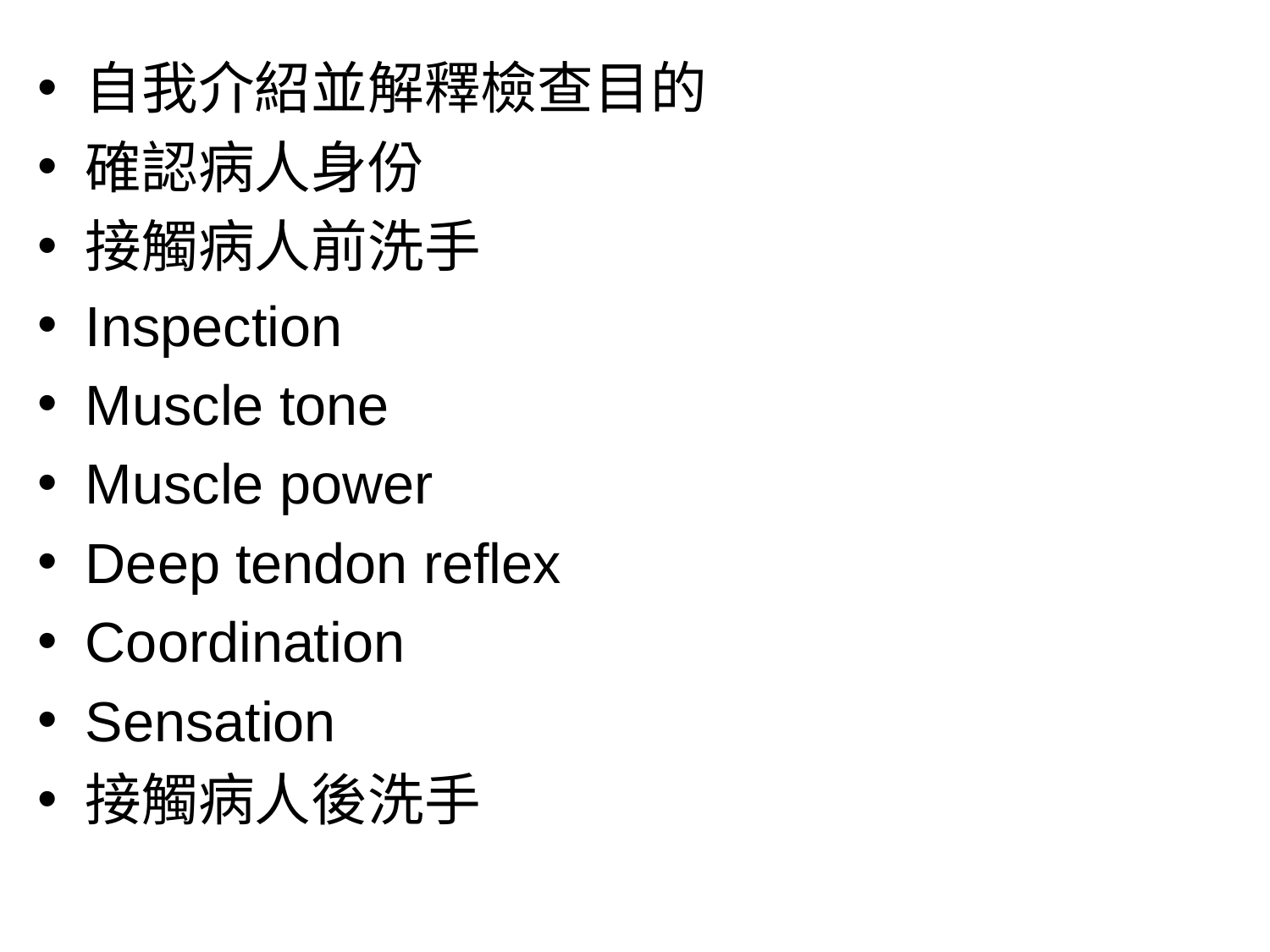

自我介紹並解釋檢查目的
確認病人身份
接觸病人前洗手
Inspection
Muscle tone
Muscle power
Deep tendon reflex
Coordination
Sensation
接觸病人後洗手